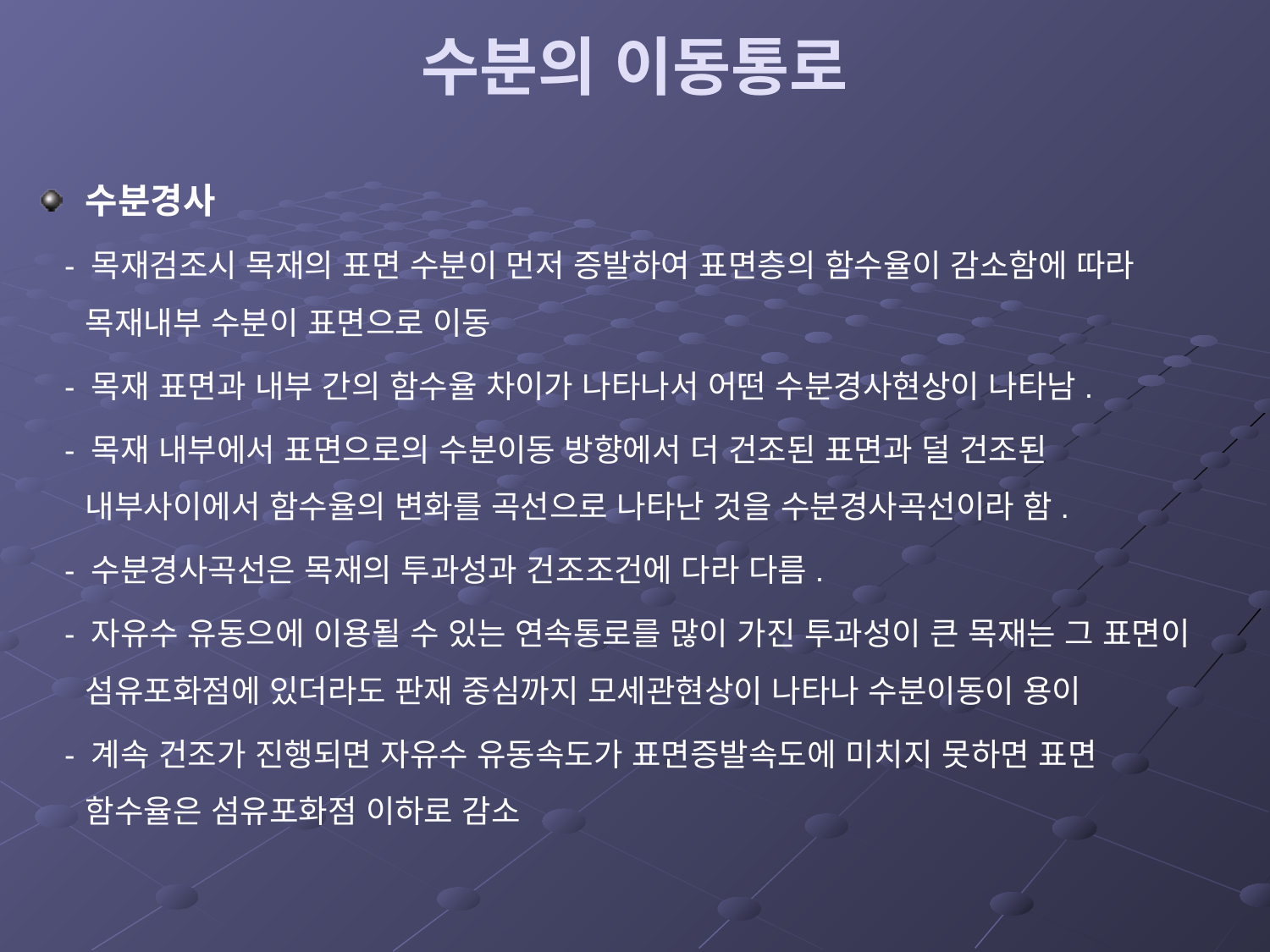

# 수분의 이동통로
수분경사
   - 목재검조시 목재의 표면 수분이 먼저 증발하여 표면층의 함수율이 감소함에 따라 목재내부 수분이 표면으로 이동
   - 목재 표면과 내부 간의 함수율 차이가 나타나서 어떤 수분경사현상이 나타남.
   - 목재 내부에서 표면으로의 수분이동 방향에서 더 건조된 표면과 덜 건조된 내부사이에서 함수율의 변화를 곡선으로 나타난 것을 수분경사곡선이라 함.
   - 수분경사곡선은 목재의 투과성과 건조조건에 다라 다름.
   - 자유수 유동으에 이용될 수 있는 연속통로를 많이 가진 투과성이 큰 목재는 그 표면이 섬유포화점에 있더라도 판재 중심까지 모세관현상이 나타나 수분이동이 용이
   - 계속 건조가 진행되면 자유수 유동속도가 표면증발속도에 미치지 못하면 표면 함수율은 섬유포화점 이하로 감소